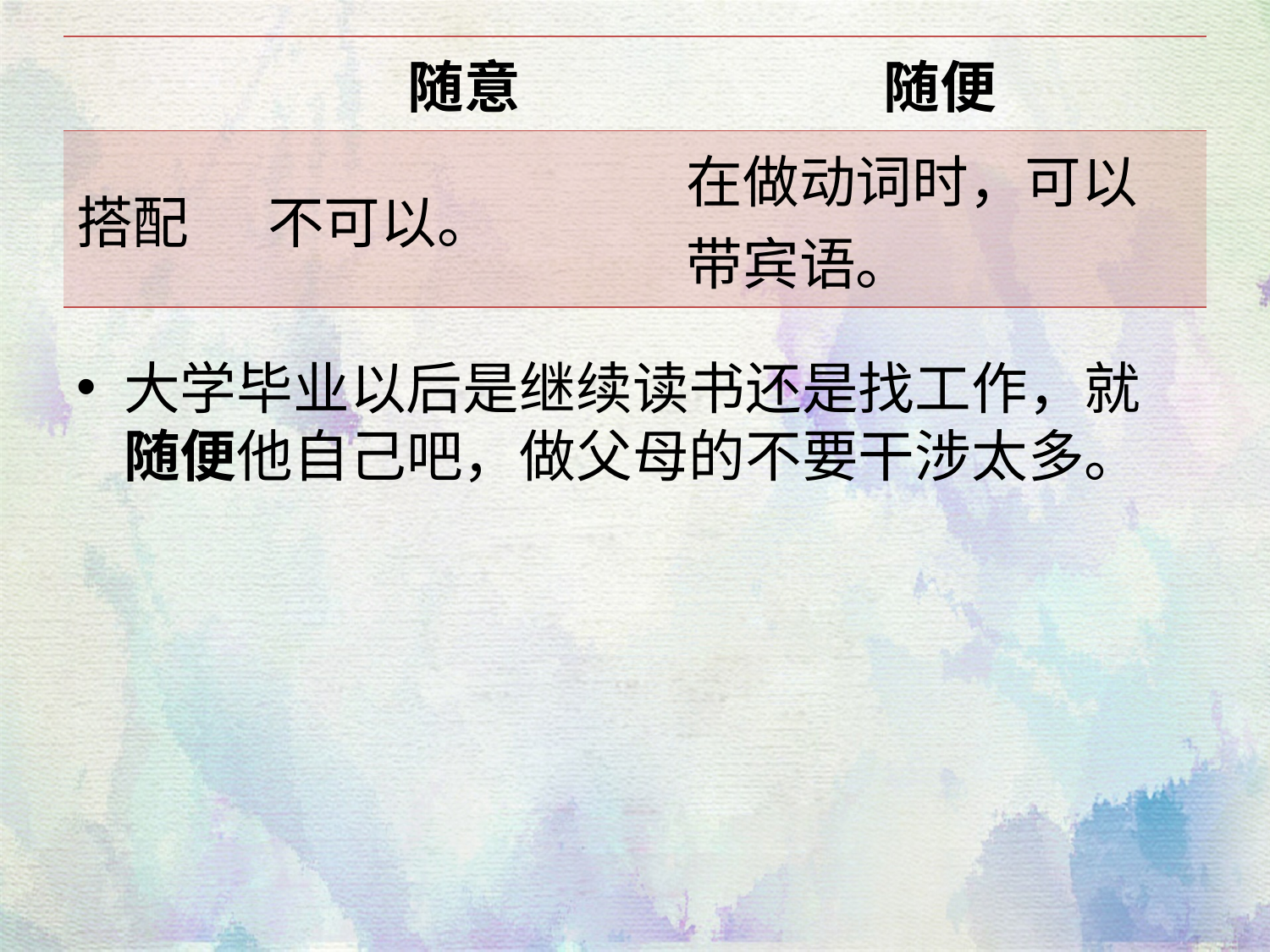

|  | 随意 | 随便 |
| --- | --- | --- |
| 搭配 | 不可以。 | 在做动词时，可以带宾语。 |
大学毕业以后是继续读书还是找工作，就随便他自己吧，做父母的不要干涉太多。